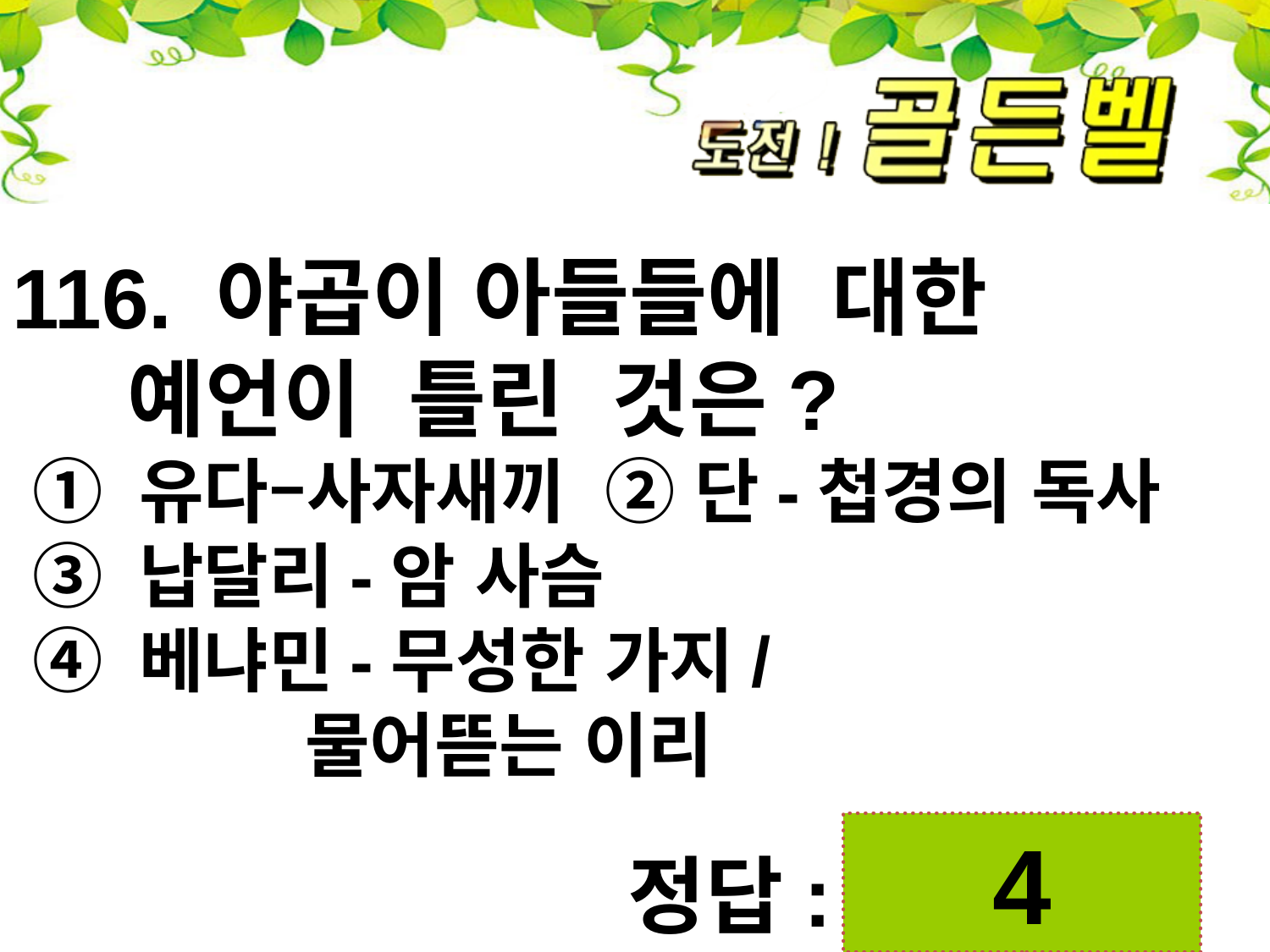

116. 야곱이 아들들에  대한
    예언이  틀린  것은?
 ① 유다–사자새끼  ② 단-첩경의 독사
 ③ 납달리-암 사슴
 ④ 베냐민-무성한 가지/
              물어뜯는 이리
4
정답: